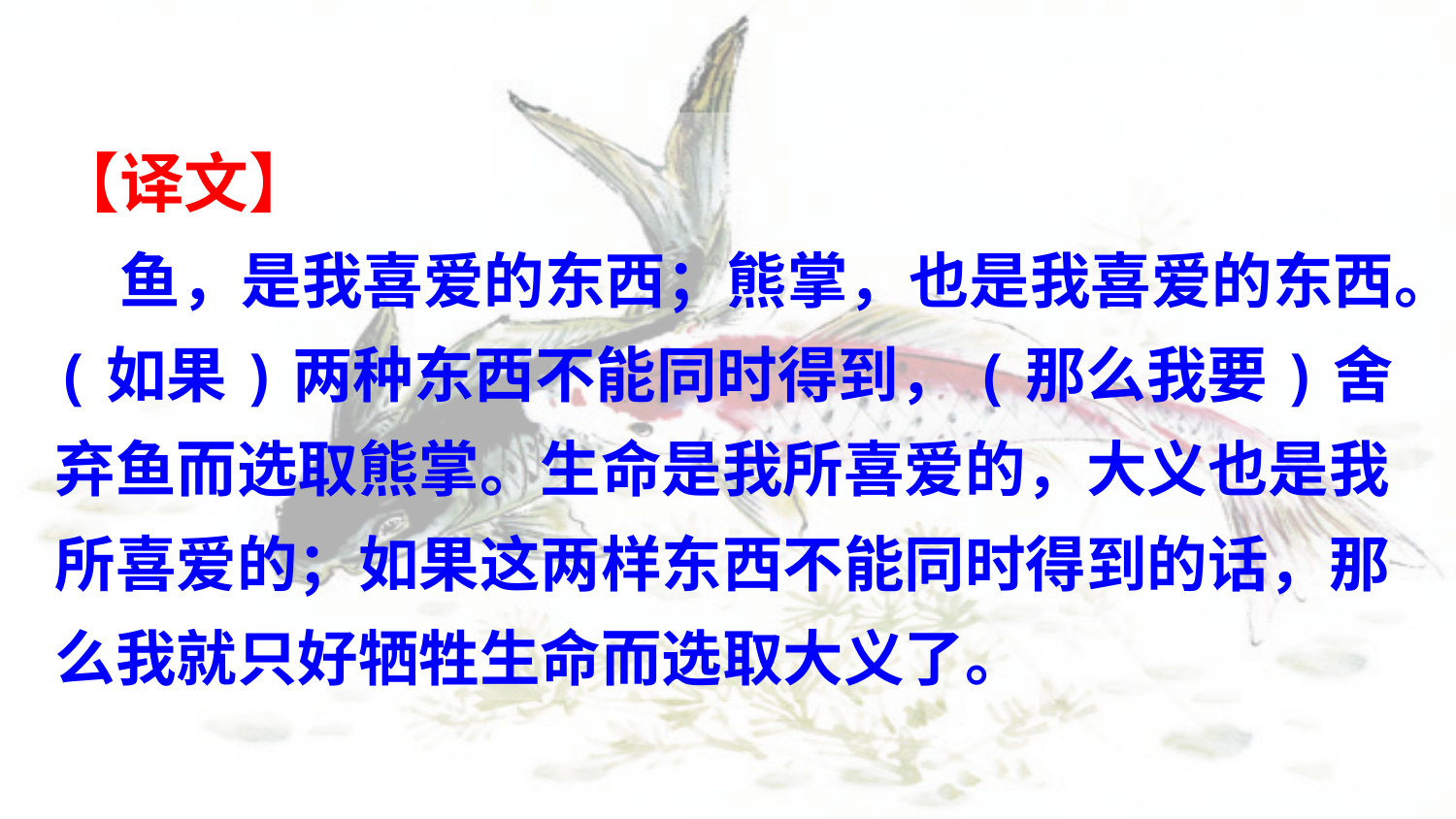

【译文】
    鱼，是我喜爱的东西；熊掌，也是我喜爱的东西。(如果)两种东西不能同时得到，(那么我要)舍弃鱼而选取熊掌。生命是我所喜爱的，大义也是我所喜爱的；如果这两样东西不能同时得到的话，那么我就只好牺牲生命而选取大义了。